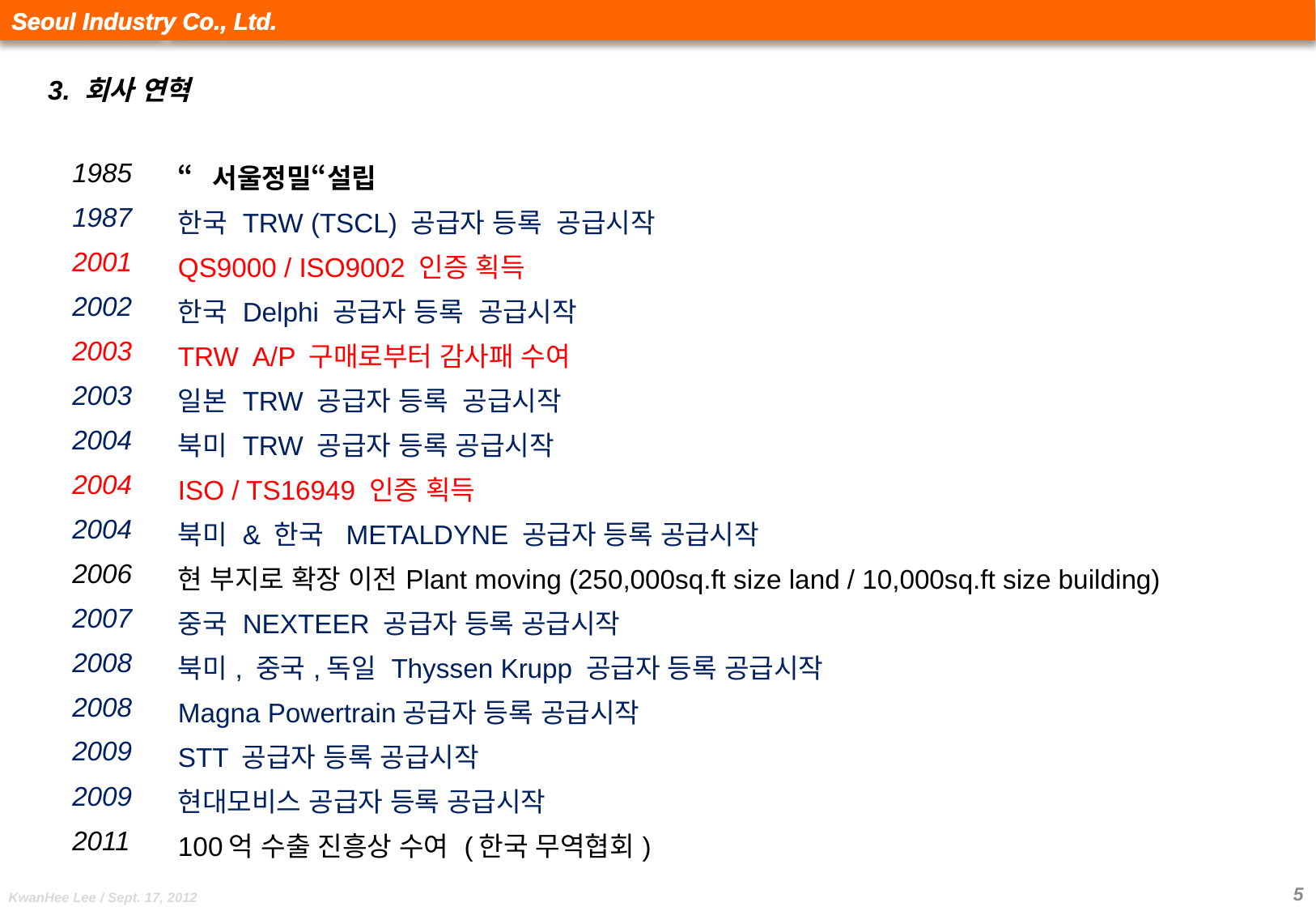

3. 회사 연혁
| 1985 | “서울정밀“설립 |
| --- | --- |
| 1987 | 한국 TRW (TSCL) 공급자 등록 공급시작 |
| 2001 | QS9000 / ISO9002 인증 획득 |
| 2002 | 한국 Delphi 공급자 등록 공급시작 |
| 2003 | TRW A/P 구매로부터 감사패 수여 |
| 2003 | 일본 TRW 공급자 등록 공급시작 |
| 2004 | 북미 TRW 공급자 등록 공급시작 |
| 2004 | ISO / TS16949 인증 획득 |
| 2004 | 북미 & 한국 METALDYNE 공급자 등록 공급시작 |
| 2006 | 현 부지로 확장 이전Plant moving (250,000sq.ft size land / 10,000sq.ft size building) |
| 2007 | 중국 NEXTEER 공급자 등록 공급시작 |
| 2008 | 북미, 중국,독일 Thyssen Krupp 공급자 등록 공급시작 |
| 2008 | Magna Powertrain공급자 등록 공급시작 |
| 2009 | STT 공급자 등록 공급시작 |
| 2009 | 현대모비스 공급자 등록 공급시작 |
| 2011 | 100억 수출 진흥상 수여 (한국 무역협회) |
5